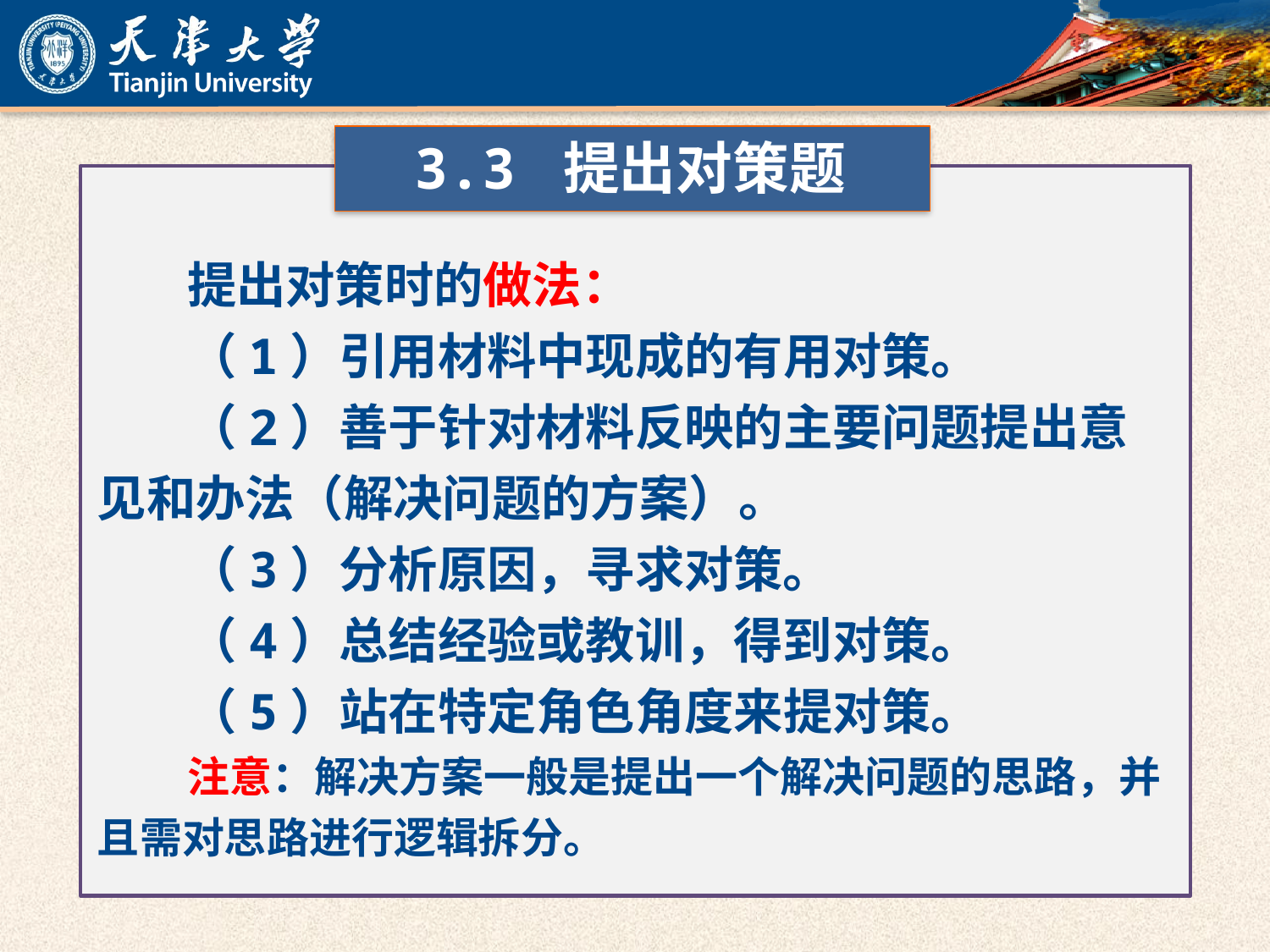

3.3 提出对策题

提出对策时的做法：
（1）引用材料中现成的有用对策。
（2）善于针对材料反映的主要问题提出意见和办法（解决问题的方案）。
（3）分析原因，寻求对策。
（4）总结经验或教训，得到对策。
（5）站在特定角色角度来提对策。
注意：解决方案一般是提出一个解决问题的思路，并且需对思路进行逻辑拆分。